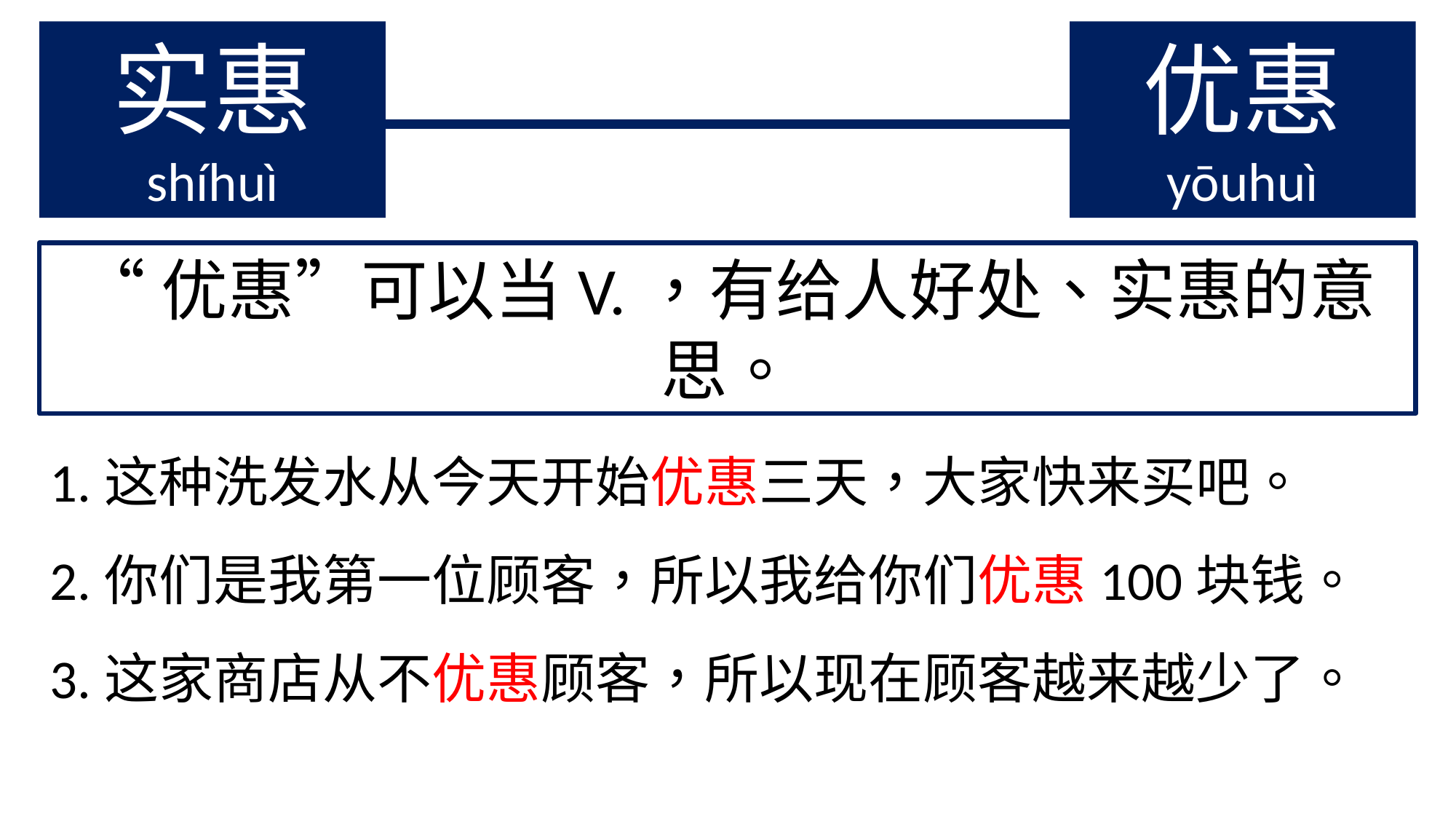

实惠
shíhuì
优惠
yōuhuì
“优惠”可以当V.，有给人好处、实惠的意思。
1.这种洗发水从今天开始优惠三天，大家快来买吧。
2.你们是我第一位顾客，所以我给你们优惠100块钱。
3.这家商店从不优惠顾客，所以现在顾客越来越少了。